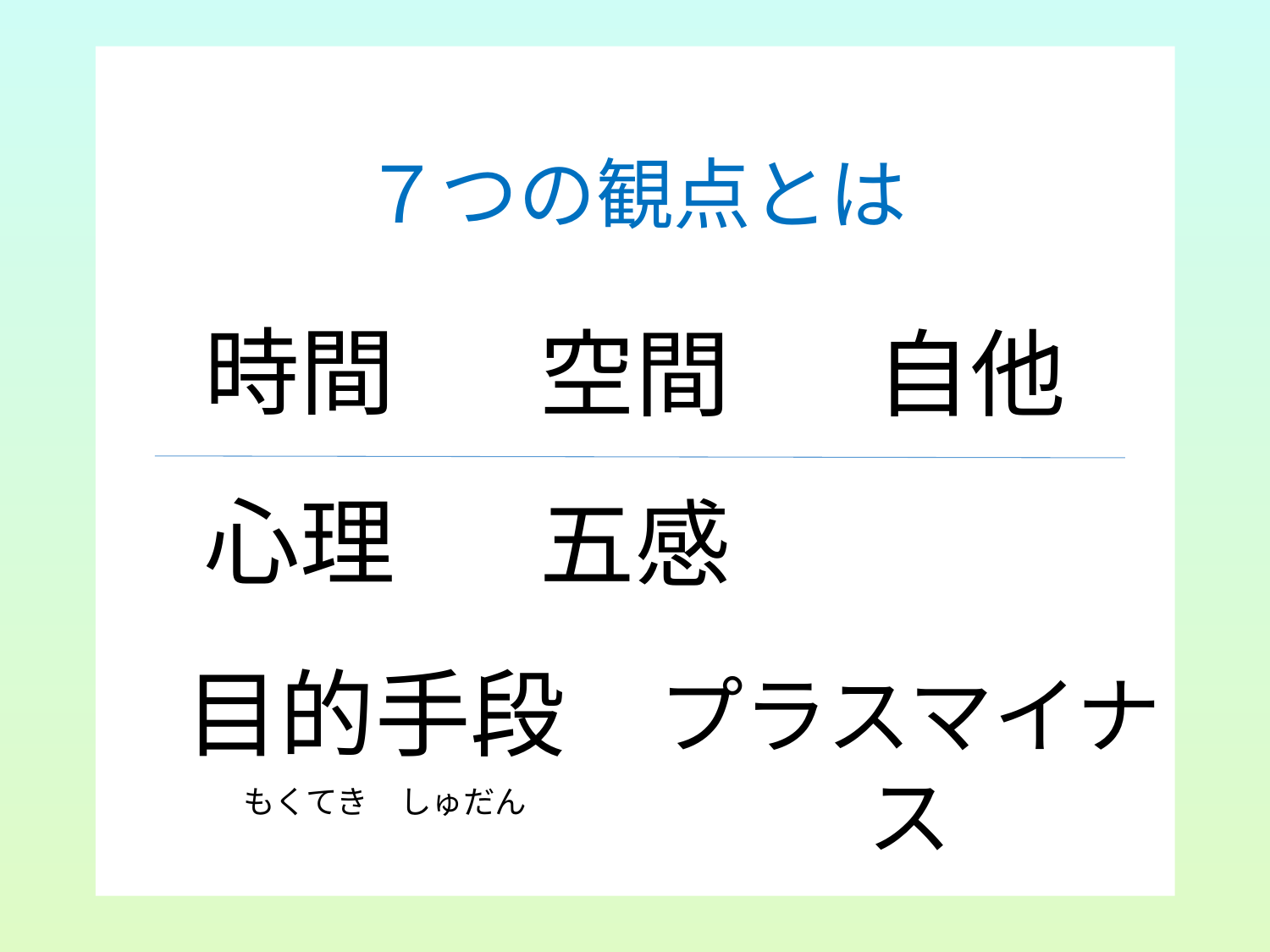

７つの観点とは

時間
空間
自他
心理
五感
目的手段
プラスマイナス
もくてき　しゅだん